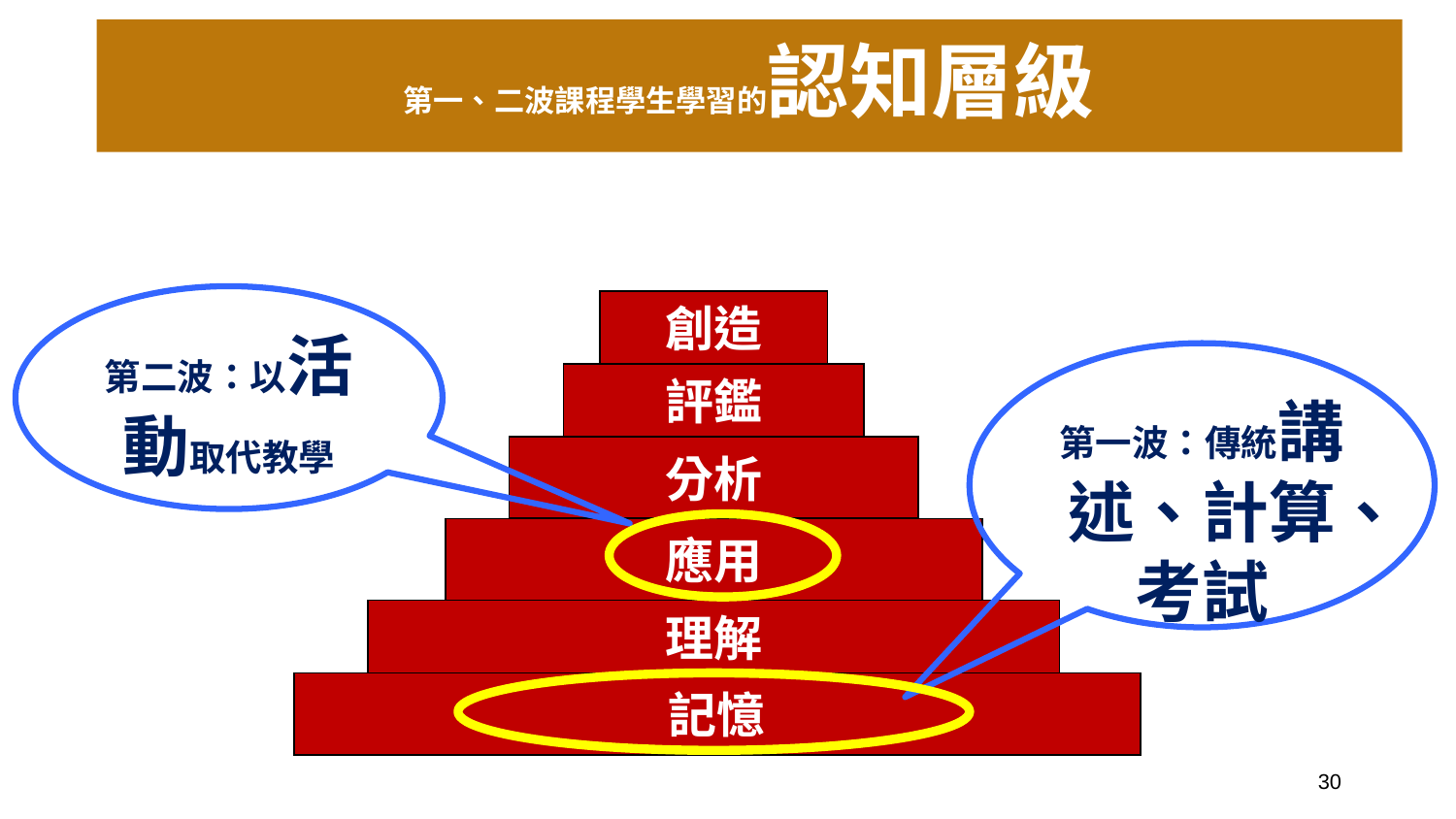

# 第一、二波課程學生學習的認知層級
第二波：以活動取代教學
創造
第一波：傳統講述、計算、考試

評鑑

分析

應用
理解

記憶
30